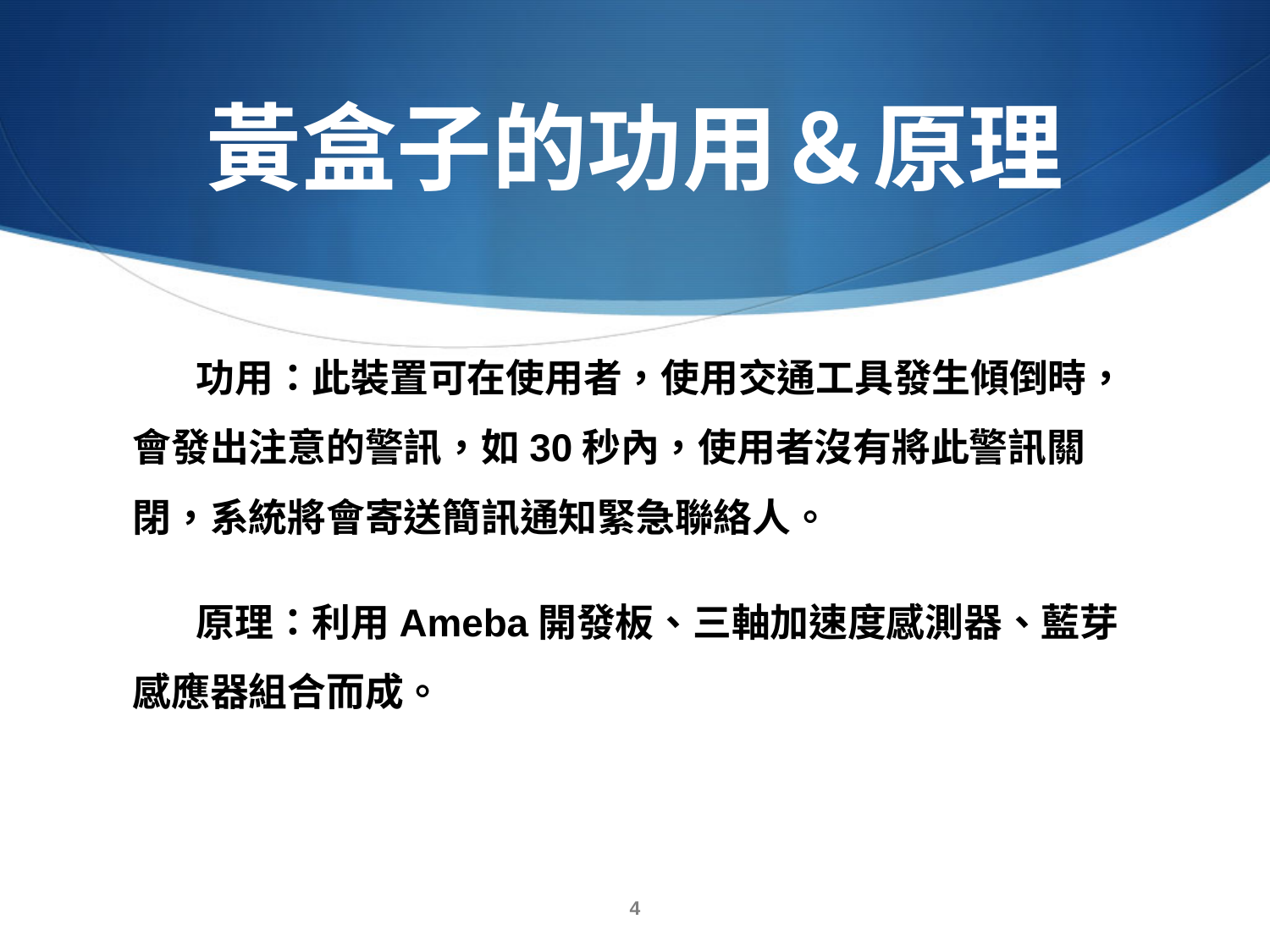

# 黃盒子的功用＆原理
功用：此裝置可在使用者，使用交通工具發生傾倒時，會發出注意的警訊，如30秒內，使用者沒有將此警訊關閉，系統將會寄送簡訊通知緊急聯絡人。
原理：利用Ameba開發板、三軸加速度感測器、藍芽感應器組合而成。

4